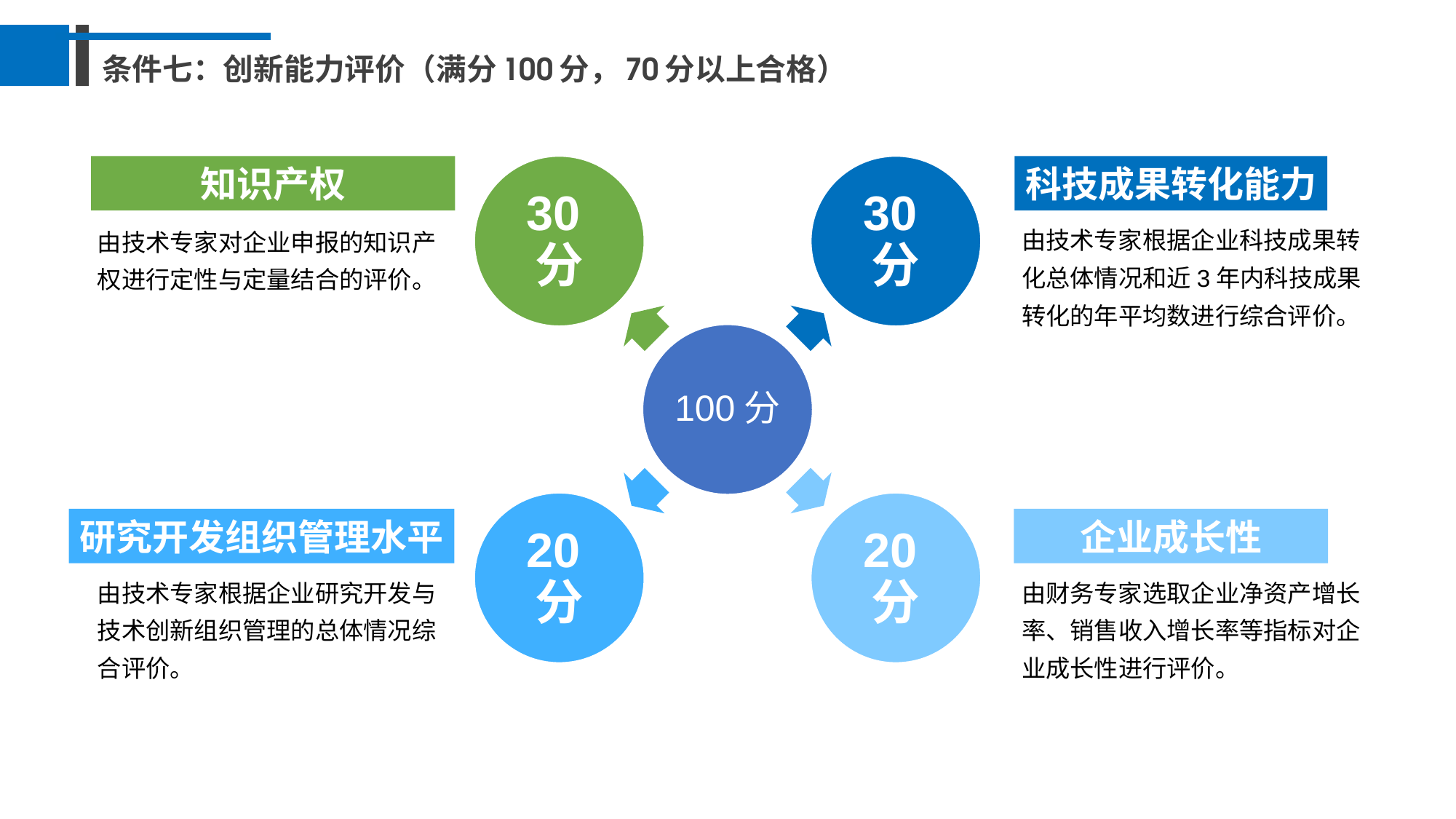

条件七：创新能力评价（满分100分，70分以上合格）
30分
30分
科技成果转化能力
知识产权
由技术专家根据企业科技成果转化总体情况和近3年内科技成果转化的年平均数进行综合评价。
由技术专家对企业申报的知识产权进行定性与定量结合的评价。

100分

20分
20分
研究开发组织管理水平
企业成长性
由技术专家根据企业研究开发与技术创新组织管理的总体情况综合评价。
由财务专家选取企业净资产增长率、销售收入增长率等指标对企业成长性进行评价。